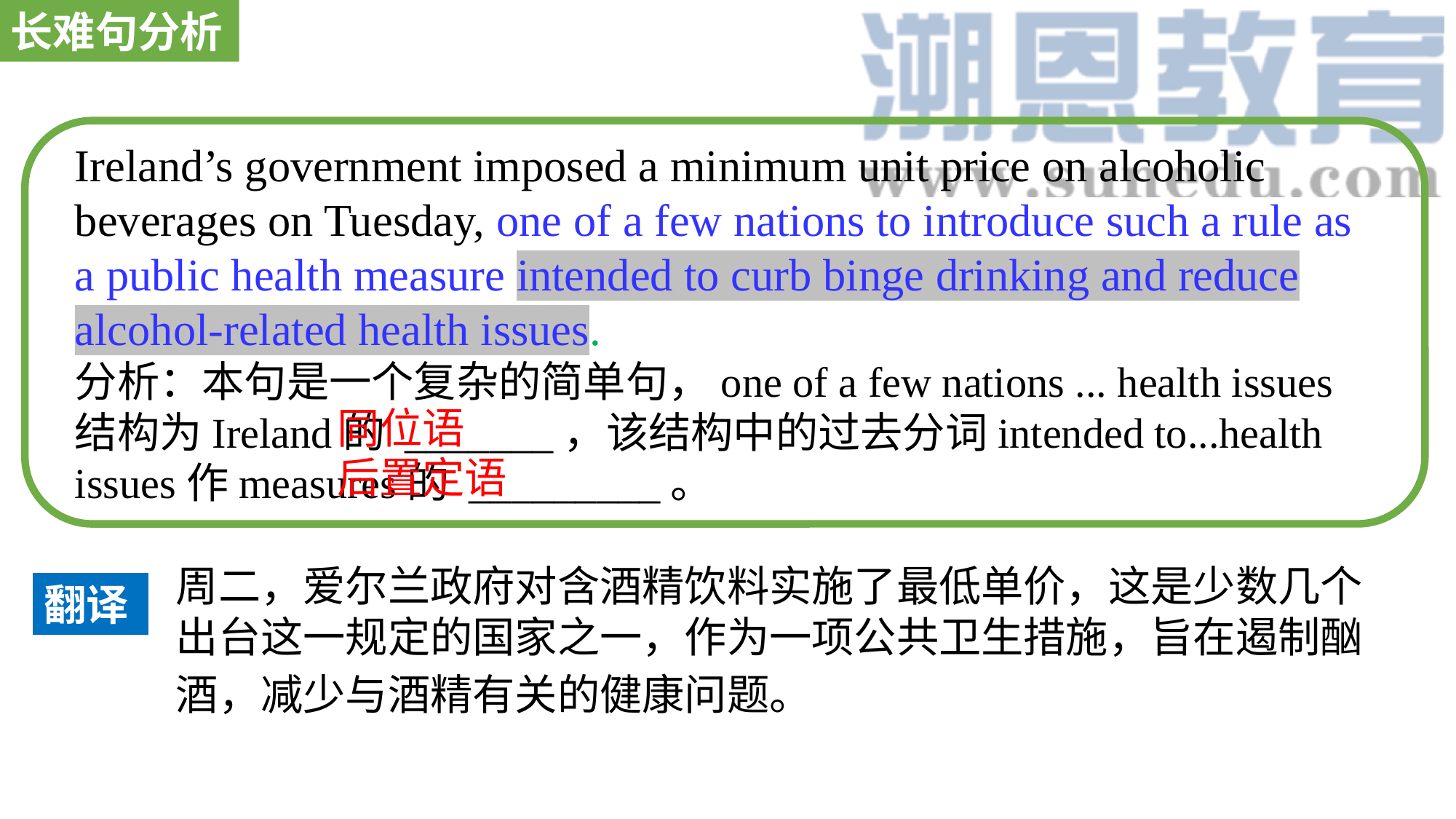

长难句分析

Ireland’s government imposed a minimum unit price on alcoholic beverages on Tuesday, one of a few nations to introduce such a rule as a public health measure intended to curb binge drinking and reduce alcohol-related health issues.
分析：本句是一个复杂的简单句，one of a few nations ... health issues结构为Ireland的 _______，该结构中的过去分词intended to...health issues作measures的 _________。
同位语
后置定语
周二，爱尔兰政府对含酒精饮料实施了最低单价，这是少数几个出台这一规定的国家之一，作为一项公共卫生措施，旨在遏制酗酒，减少与酒精有关的健康问题。
翻译